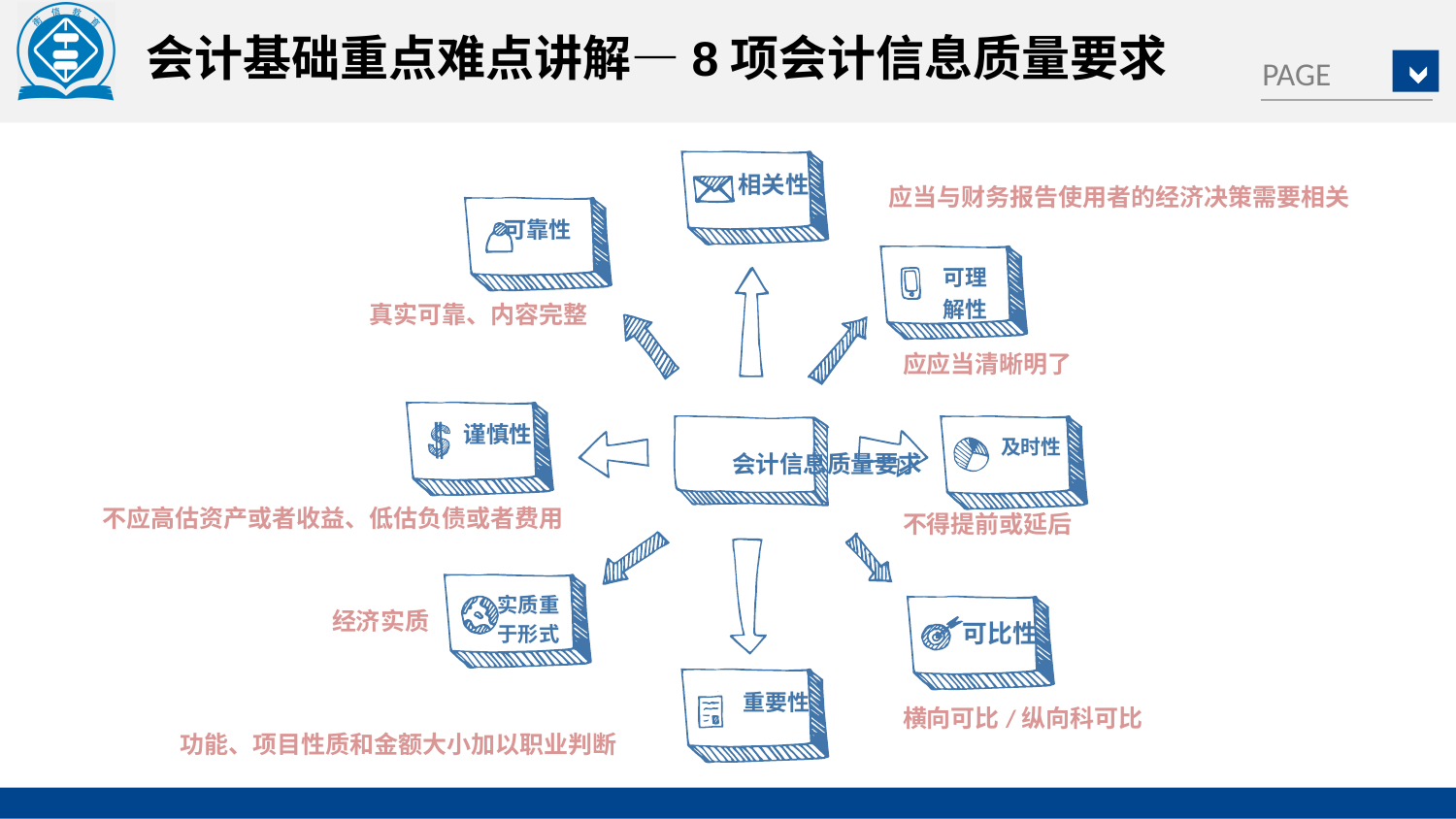

会计基础重点难点讲解—8项会计信息质量要求
7

相关性
应当与财务报告使用者的经济决策需要相关

可靠性

可理解性

真实可靠、内容完整

应应当清晰明了

谨慎性

及时性

会计信息质量要求

不应高估资产或者收益、低估负债或者费用
不得提前或延后

实质重于形式

经济实质
可比性

重要性

横向可比/纵向科可比
功能、项目性质和金额大小加以职业判断